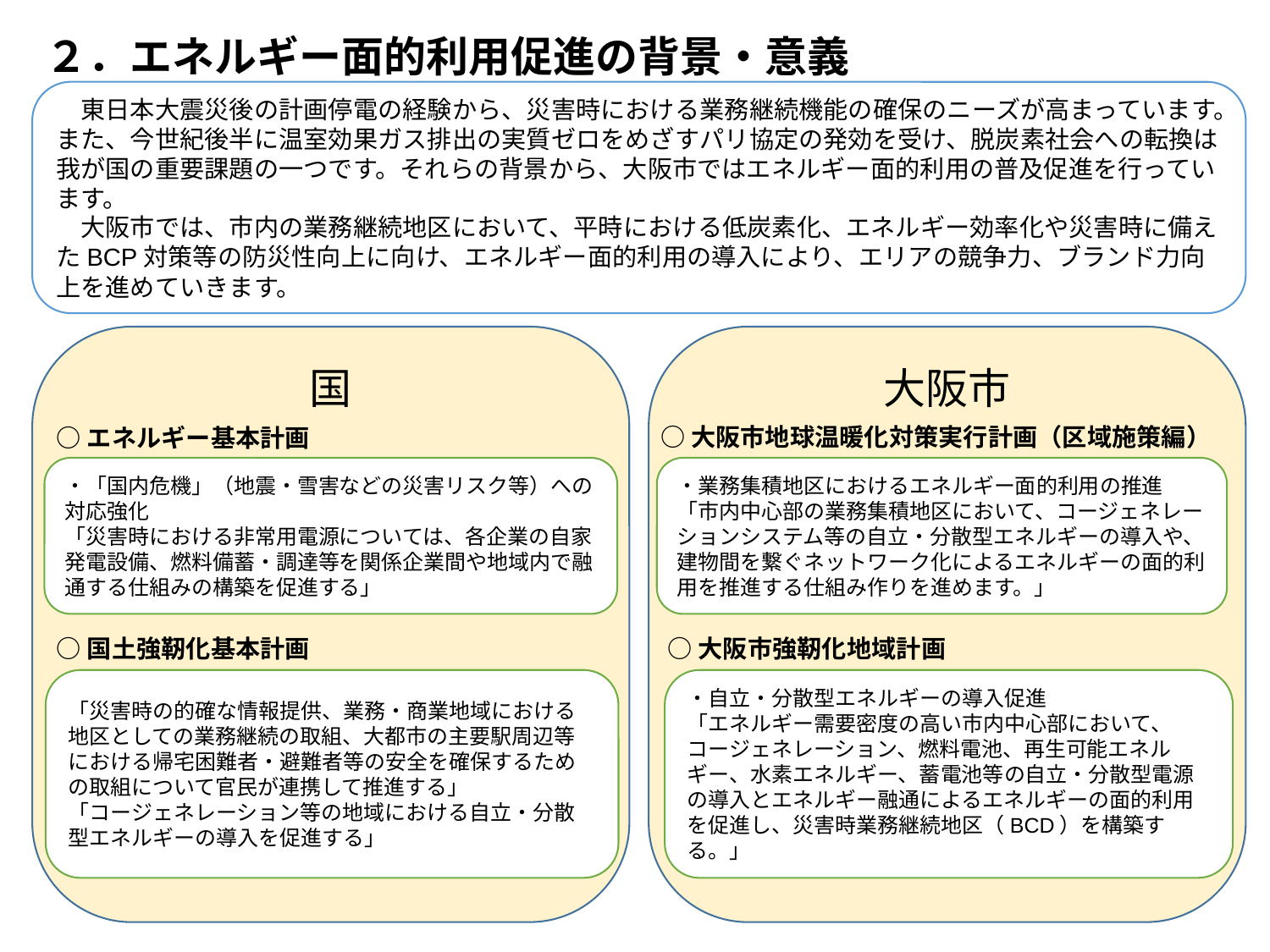

# ２．エネルギー面的利用促進の背景・意義
　東日本大震災後の計画停電の経験から、災害時における業務継続機能の確保のニーズが高まっています。
また、今世紀後半に温室効果ガス排出の実質ゼロをめざすパリ協定の発効を受け、脱炭素社会への転換は我が国の重要課題の一つです。それらの背景から、大阪市ではエネルギー面的利用の普及促進を行っています。
　大阪市では、市内の業務継続地区において、平時における低炭素化、エネルギー効率化や災害時に備えたBCP対策等の防災性向上に向け、エネルギー面的利用の導入により、エリアの競争力、ブランド力向上を進めていきます。
国
大阪市
○大阪市地球温暖化対策実行計画（区域施策編）
○エネルギー基本計画
・「国内危機」（地震・雪害などの災害リスク等）への対応強化
「災害時における非常用電源については、各企業の自家発電設備、燃料備蓄・調達等を関係企業間や地域内で融通する仕組みの構築を促進する」
・業務集積地区におけるエネルギー面的利用の推進
「市内中心部の業務集積地区において、コージェネレーションシステム等の自立・分散型エネルギーの導入や、建物間を繋ぐネットワーク化によるエネルギーの面的利用を推進する仕組み作りを進めます。」
○国土強靭化基本計画
○大阪市強靭化地域計画
「災害時の的確な情報提供、業務・商業地域における地区としての業務継続の取組、大都市の主要駅周辺等における帰宅困難者・避難者等の安全を確保するための取組について官民が連携して推進する」
「コージェネレーション等の地域における自立・分散型エネルギーの導入を促進する」
・自立・分散型エネルギーの導入促進
「エネルギー需要密度の高い市内中心部において、コージェネレーション、燃料電池、再生可能エネルギー、水素エネルギー、蓄電池等の自立・分散型電源の導入とエネルギー融通によるエネルギーの面的利用を促進し、災害時業務継続地区（BCD）を構築する。」